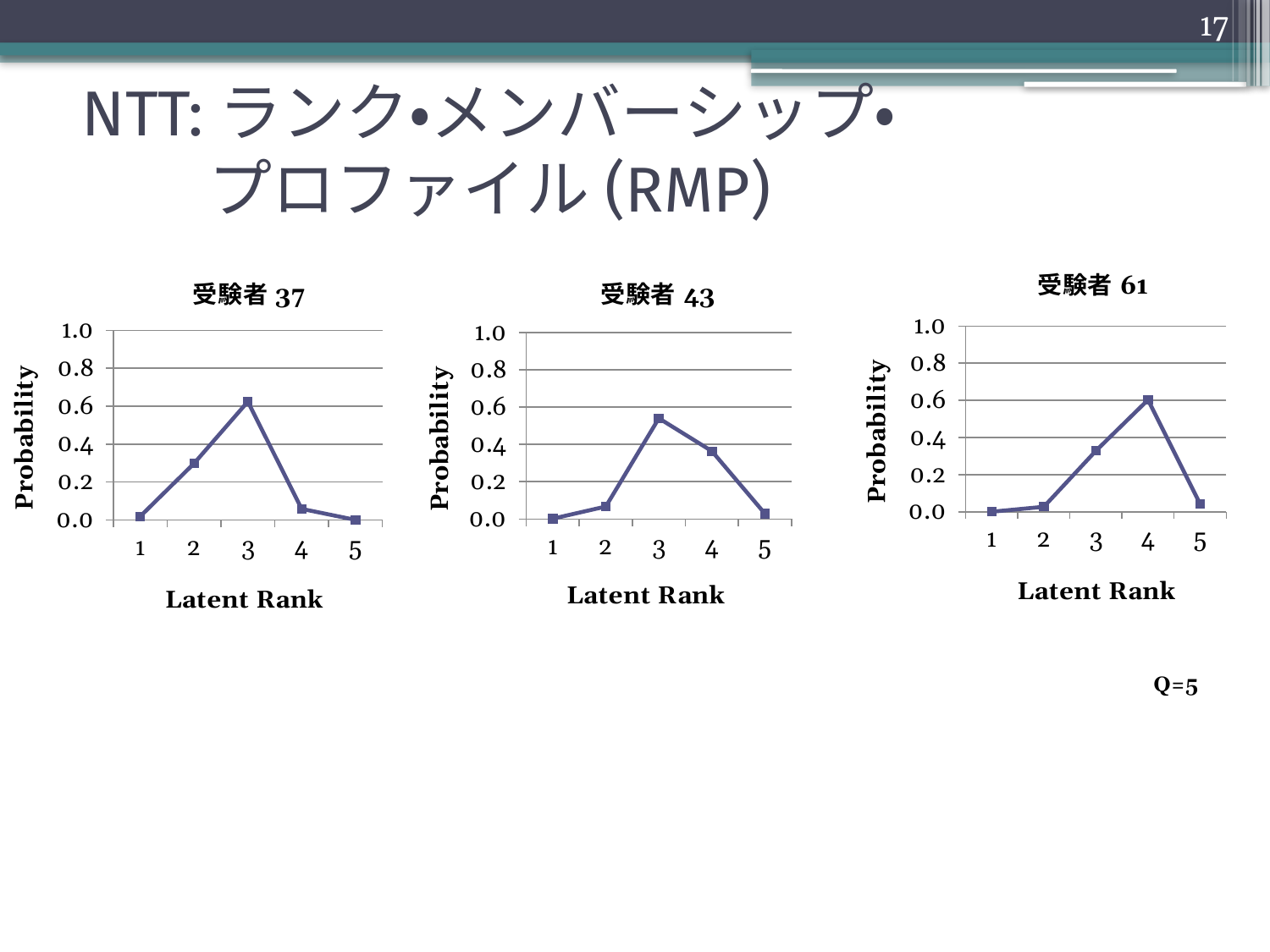

17
# NTT:ランク・メンバーシップ・ 　　プロファイル(RMP)

[unsupported chart]

[unsupported chart]

[unsupported chart]

Q=5